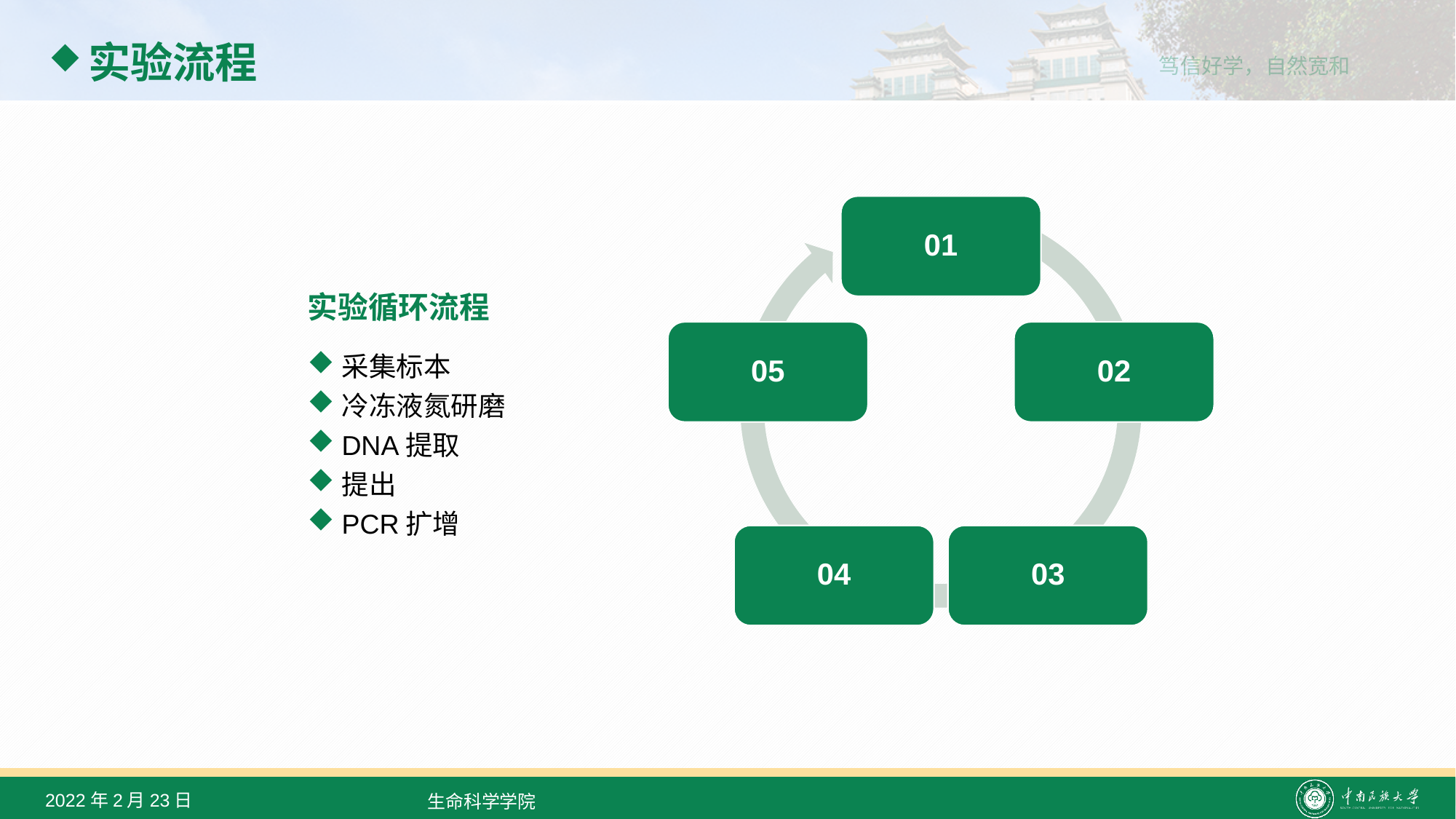

# 实验流程

01
实验循环流程
采集标本
冷冻液氮研磨
DNA提取
提出
PCR扩增
05
02
04
03
2022年2月23日
生命科学学院